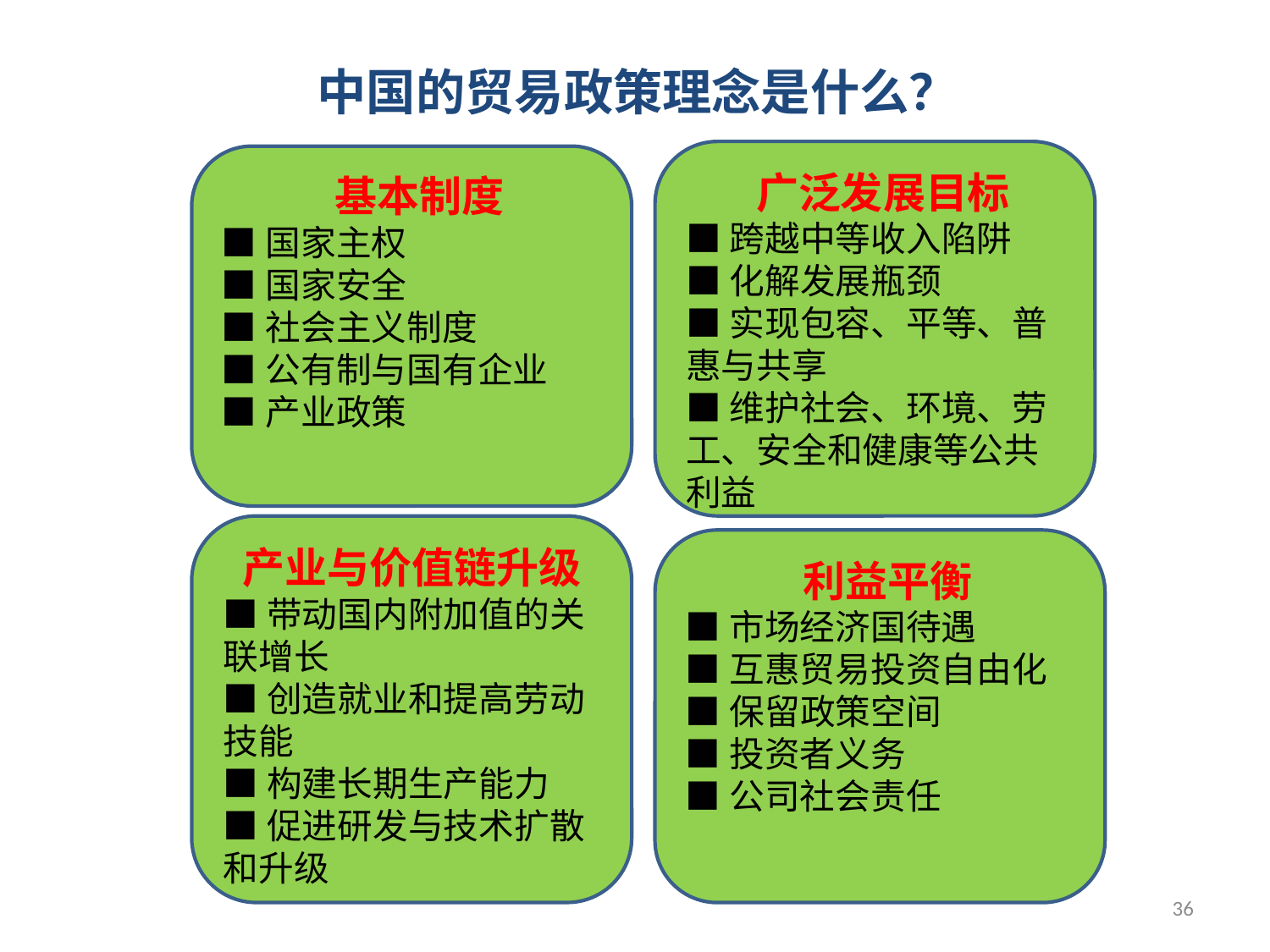

中国的贸易政策理念是什么？
 广泛发展目标
■跨越中等收入陷阱
■化解发展瓶颈
■实现包容、平等、普惠与共享
■维护社会、环境、劳工、安全和健康等公共利益

 基本制度
■国家主权
■国家安全
■社会主义制度
■公有制与国有企业
■产业政策

产业与价值链升级
■带动国内附加值的关联增长
■创造就业和提高劳动技能
■构建长期生产能力
■促进研发与技术扩散和升级

 利益平衡
■市场经济国待遇
■互惠贸易投资自由化
■保留政策空间
■投资者义务
■公司社会责任

36